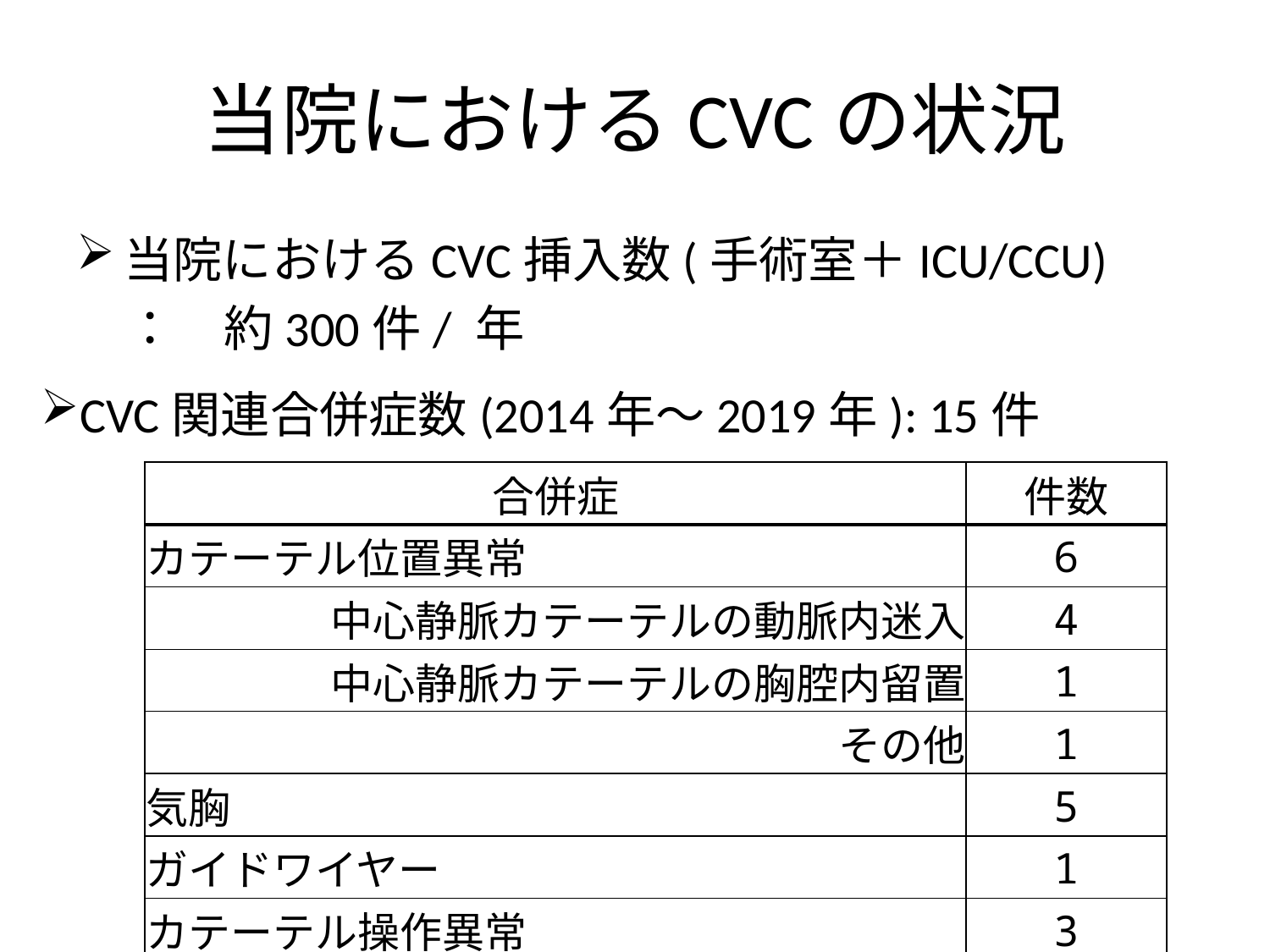

# 当院におけるCVCの状況
当院におけるCVC挿入数(手術室＋ICU/CCU)
　：　約300件/ 年

CVC関連合併症数(2014年～2019年): 15件
| 合併症 | 件数 |
| --- | --- |
| カテーテル位置異常 | 6 |
| 中心静脈カテーテルの動脈内迷入 | 4 |
| 中心静脈カテーテルの胸腔内留置 | 1 |
| その他 | 1 |
| 気胸 | 5 |
| ガイドワイヤー | 1 |
| カテーテル操作異常 | 3 |